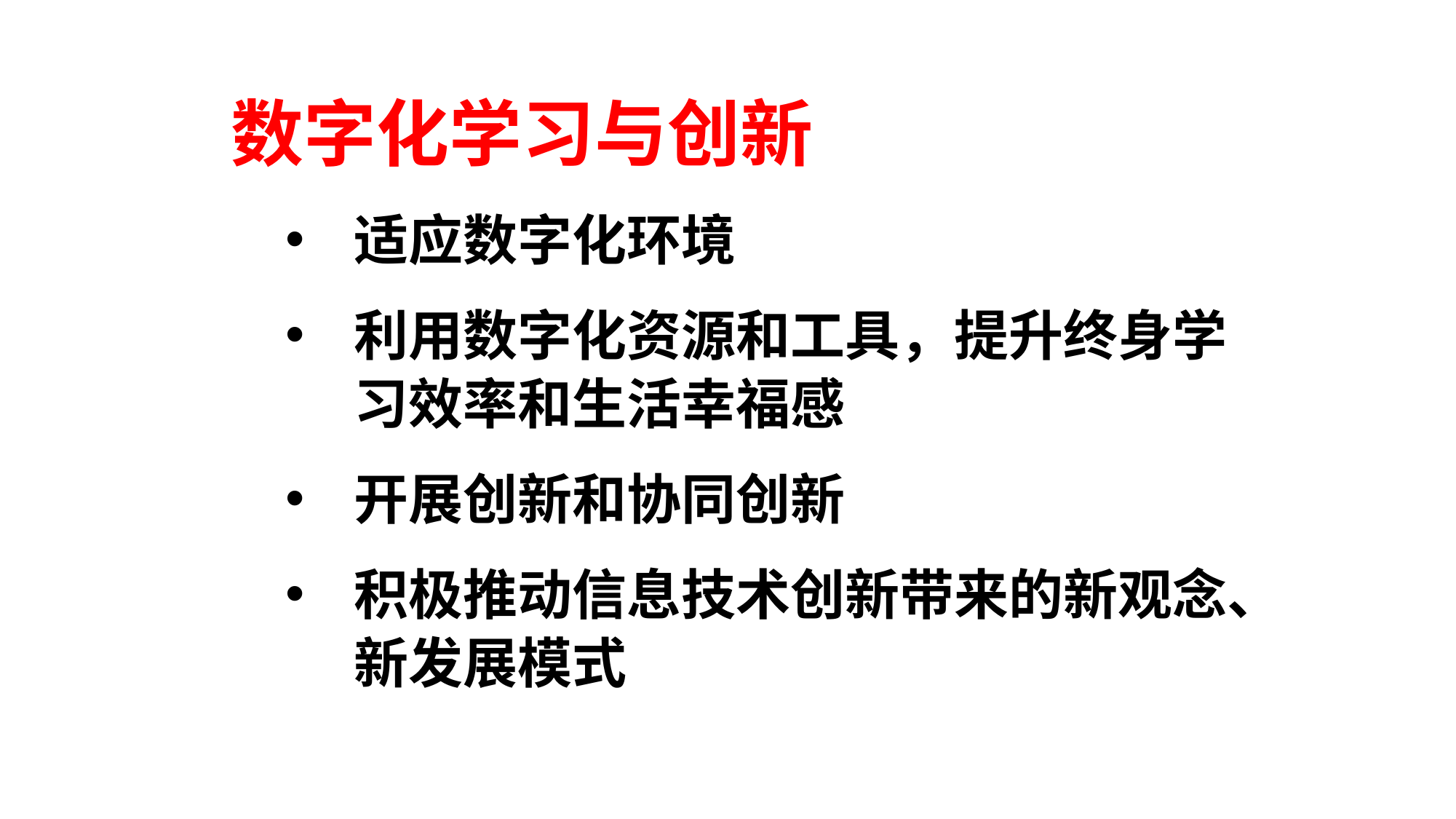

数字化学习与创新
适应数字化环境
利用数字化资源和工具，提升终身学习效率和生活幸福感
开展创新和协同创新
积极推动信息技术创新带来的新观念、新发展模式